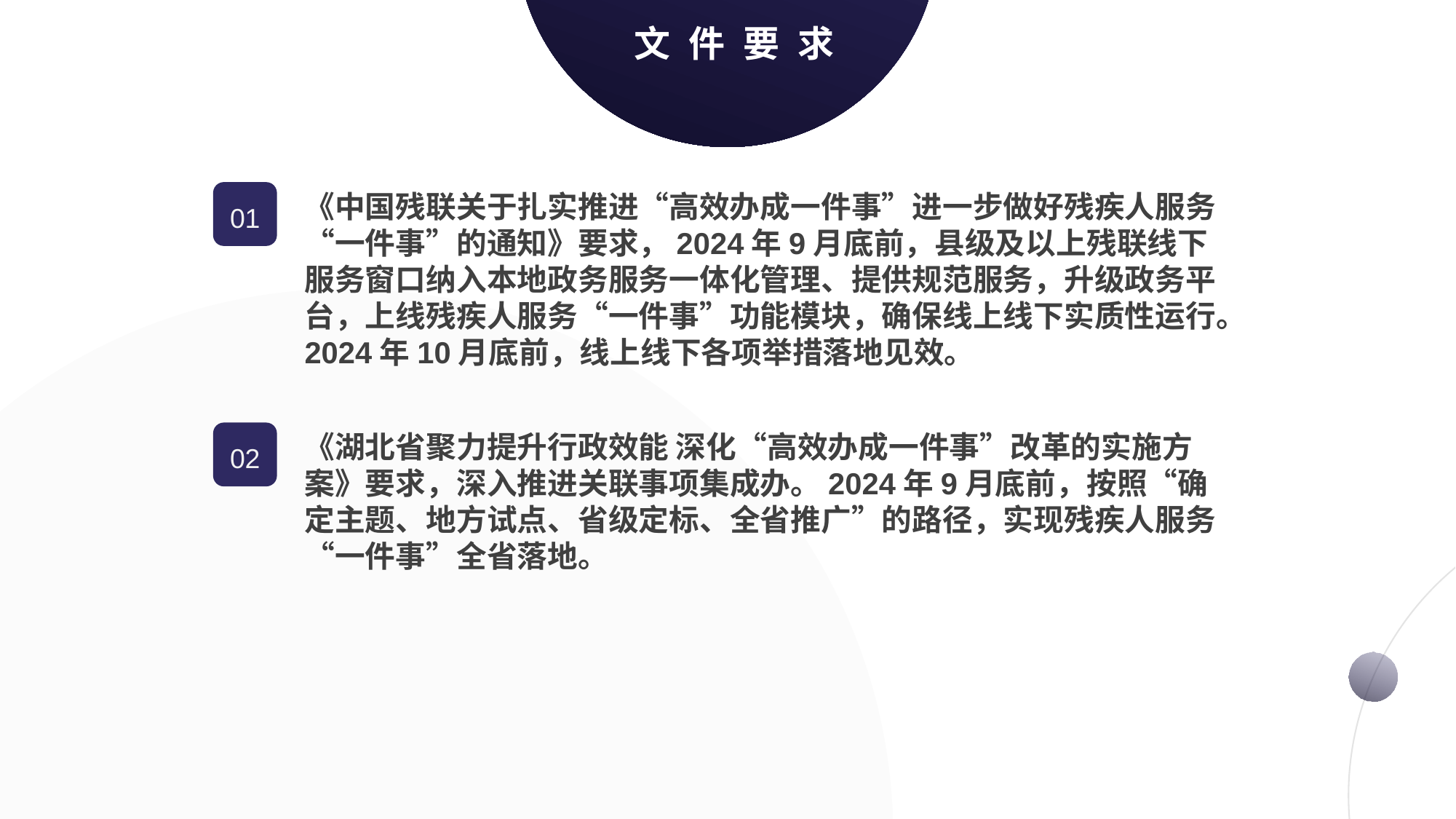

文件要求

《中国残联关于扎实推进“高效办成一件事”进一步做好残疾人服务“一件事”的通知》要求，2024年9月底前，县级及以上残联线下服务窗口纳入本地政务服务一体化管理、提供规范服务，升级政务平台，上线残疾人服务“一件事”功能模块，确保线上线下实质性运行。2024年10月底前，线上线下各项举措落地见效。
01
《湖北省聚力提升行政效能 深化“高效办成一件事”改革的实施方案》要求，深入推进关联事项集成办。2024年9月底前，按照“确定主题、地方试点、省级定标、全省推广”的路径，实现残疾人服务“一件事”全省落地。
02